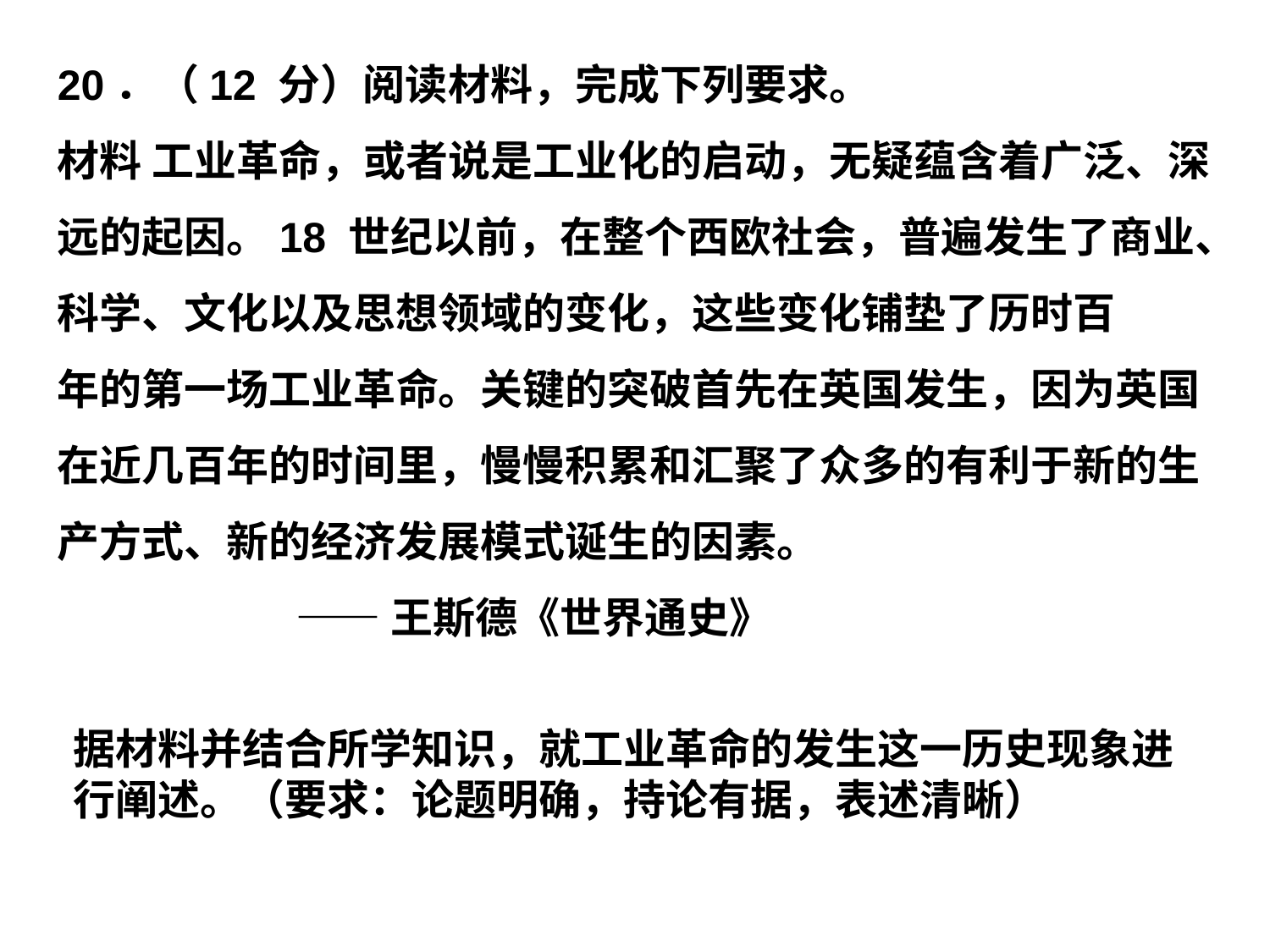

20．（12 分）阅读材料，完成下列要求。
材料 工业革命，或者说是工业化的启动，无疑蕴含着广泛、深远的起因。18 世纪以前，在整个西欧社会，普遍发生了商业、科学、文化以及思想领域的变化，这些变化铺垫了历时百
年的第一场工业革命。关键的突破首先在英国发生，因为英国在近几百年的时间里，慢慢积累和汇聚了众多的有利于新的生产方式、新的经济发展模式诞生的因素。
                         ——王斯德《世界通史》

据材料并结合所学知识，就工业革命的发生这一历史现象进行阐述。（要求：论题明确，持论有据，表述清晰）